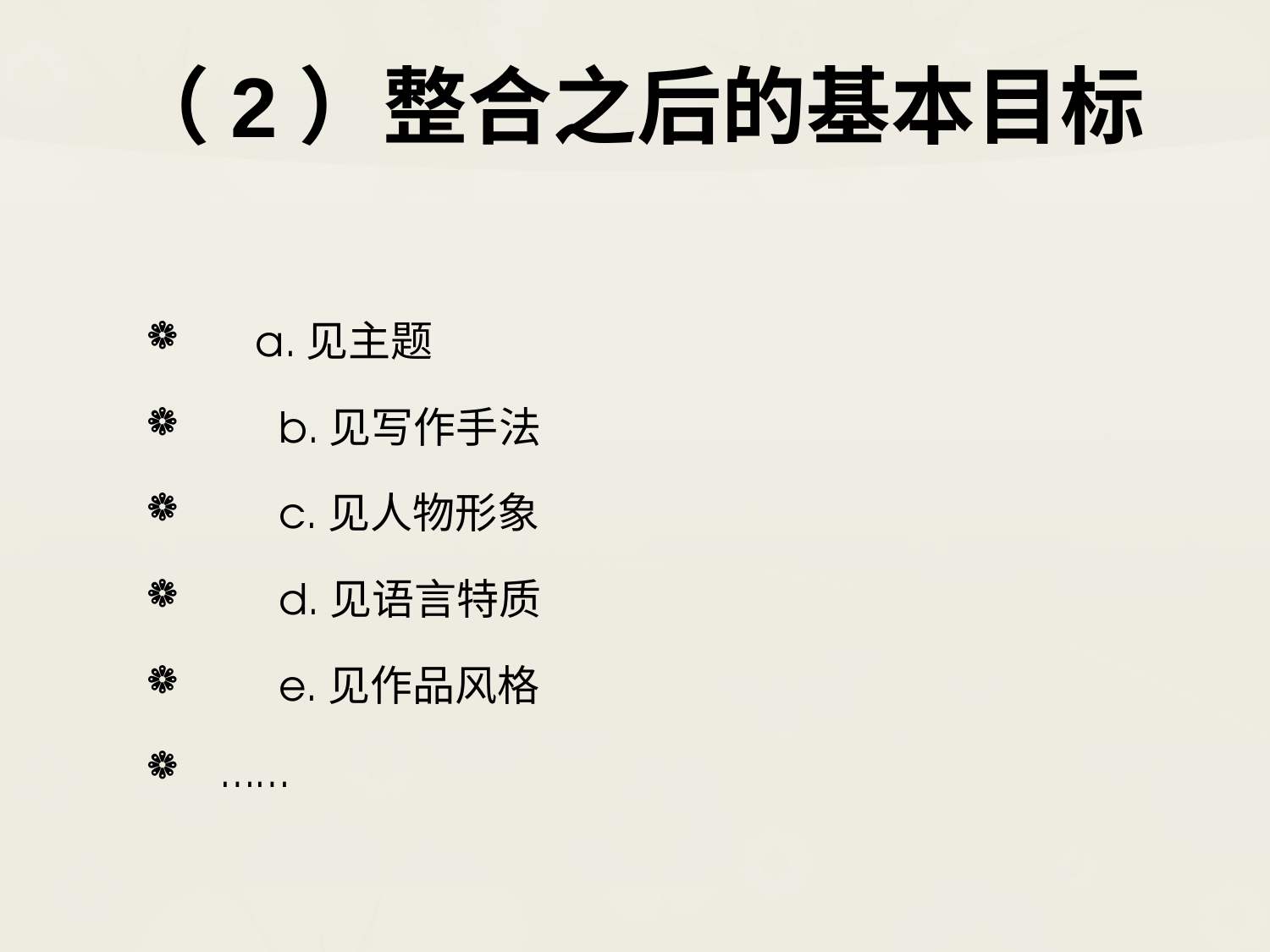

# （2）整合之后的基本目标

    a.见主题
      b.见写作手法
      c.见人物形象
      d.见语言特质
      e.见作品风格
 ……